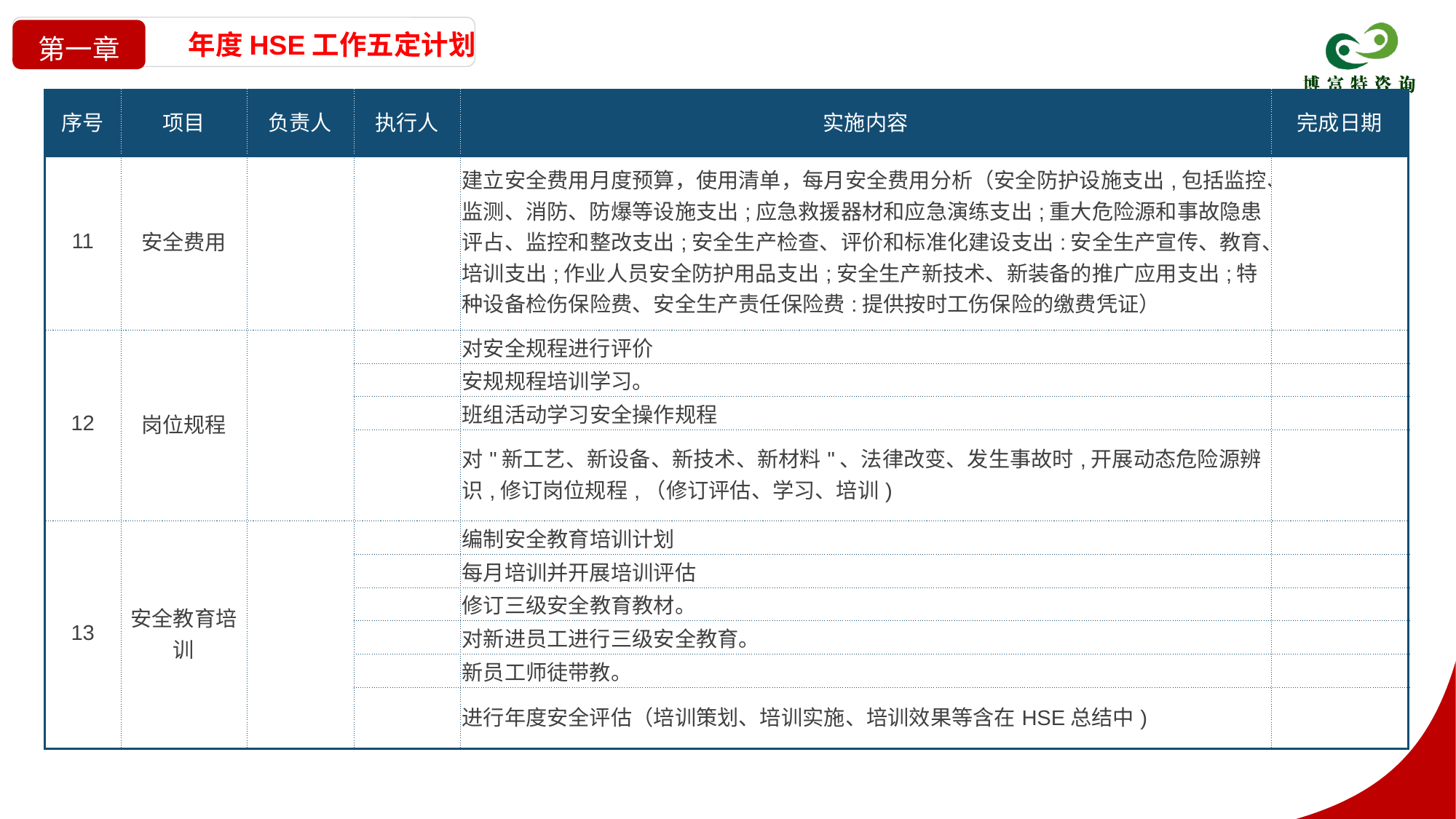

年度HSE工作五定计划
第一章
| 序号 | 项目 | 负责人 | 执行人 | 实施内容 | 完成日期 |
| --- | --- | --- | --- | --- | --- |
| 11 | 安全费用 |  |  | 建立安全费用月度预算，使用清单，每月安全费用分析（安全防护设施支出,包括监控、监测、消防、防爆等设施支出;应急救援器材和应急演练支出;重大危险源和事故隐患评占、监控和整改支出;安全生产检查、评价和标准化建设支出:安全生产宣传、教育、培训支出;作业人员安全防护用品支出;安全生产新技术、新装备的推广应用支出;特种设备检伤保险费、安全生产责任保险费:提供按时工伤保险的缴费凭证） |  |
| 12 | 岗位规程 |  |  | 对安全规程进行评价 |  |
|  |  |  |  | 安规规程培训学习。 |  |
|  |  |  |  | 班组活动学习安全操作规程 |  |
|  |  |  |  | 对"新工艺、新设备、新技术、新材料"、法律改变、发生事故时,开展动态危险源辨识,修订岗位规程,（修订评估、学习、培训) |  |
| 13 | 安全教育培训 |  |  | 编制安全教育培训计划 |  |
|  |  |  |  | 每月培训并开展培训评估 |  |
|  |  |  |  | 修订三级安全教育教材。 |  |
|  |  |  |  | 对新进员工进行三级安全教育。 |  |
|  |  |  |  | 新员工师徒带教。 |  |
|  |  |  |  | 进行年度安全评估（培训策划、培训实施、培训效果等含在HSE总结中) |  |